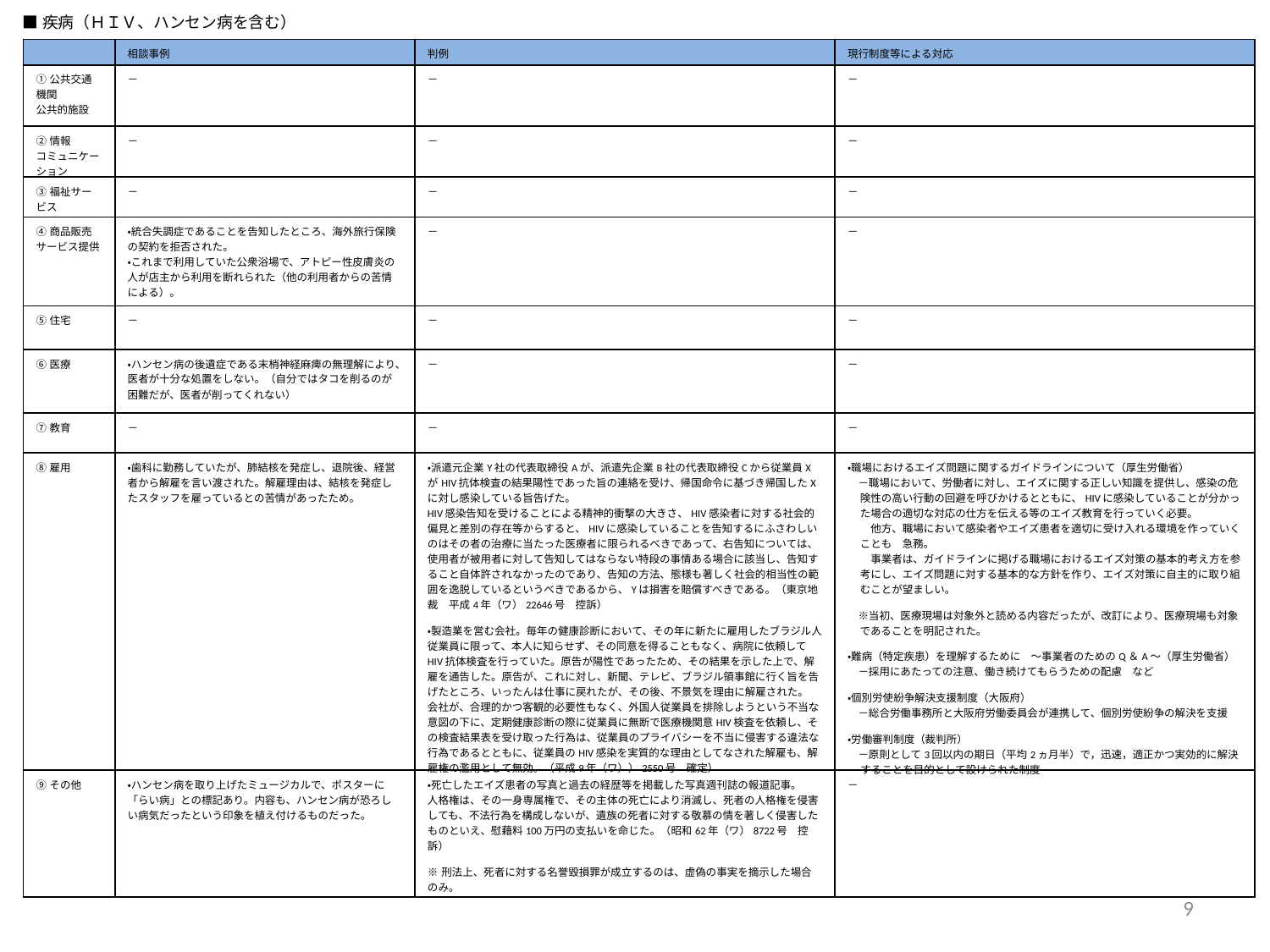

■疾病（ＨＩＶ、ハンセン病を含む）
|  | 相談事例 | 判例 | 現行制度等による対応 |
| --- | --- | --- | --- |
| ①公共交通機関 公共的施設 | － | － | － |
| ②情報 コミュニケーション | － | － | － |
| ③福祉サービス | － | － | － |
| ④商品販売 サービス提供 | ・統合失調症であることを告知したところ、海外旅行保険の契約を拒否された。 ・これまで利用していた公衆浴場で、アトピー性皮膚炎の人が店主から利用を断れられた（他の利用者からの苦情による）。 | － | － |
| ⑤住宅 | － | － | － |
| ⑥医療 | ・ハンセン病の後遺症である末梢神経麻痺の無理解により、医者が十分な処置をしない。（自分ではタコを削るのが困難だが、医者が削ってくれない） | － | － |
| ⑦教育 | － | － | － |
| ⑧雇用 | ・歯科に勤務していたが、肺結核を発症し、退院後、経営者から解雇を言い渡された。解雇理由は、結核を発症したスタッフを雇っているとの苦情があったため。 | ・派遣元企業Y社の代表取締役Aが、派遣先企業B社の代表取締役Cから従業員XがHIV抗体検査の結果陽性であった旨の連絡を受け、帰国命令に基づき帰国したXに対し感染している旨告げた。 HIV感染告知を受けることによる精神的衝撃の大きさ、HIV感染者に対する社会的偏見と差別の存在等からすると、HIVに感染していることを告知するにふさわしいのはその者の治療に当たった医療者に限られるべきであって、右告知については、使用者が被用者に対して告知してはならない特段の事情ある場合に該当し、告知すること自体許されなかったのであり、告知の方法、態様も著しく社会的相当性の範囲を逸脱しているというべきであるから、Yは損害を賠償すべきである。（東京地裁　平成4年（ワ）22646号　控訴） ・製造業を営む会社。毎年の健康診断において、その年に新たに雇用したブラジル人従業員に限って、本人に知らせず、その同意を得ることもなく、病院に依頼してHIV抗体検査を行っていた。原告が陽性であったため、その結果を示した上で、解雇を通告した。原告が、これに対し、新聞、テレビ、ブラジル領事館に行く旨を告げたところ、いったんは仕事に戻れたが、その後、不景気を理由に解雇された。 会社が、合理的かつ客観的必要性もなく、外国人従業員を排除しようという不当な意図の下に、定期健康診断の際に従業員に無断で医療機関意HIV検査を依頼し、その検査結果表を受け取った行為は、従業員のプライバシーを不当に侵害する違法な行為であるとともに、従業員のHIV感染を実質的な理由としてなされた解雇も、解雇権の濫用として無効。（平成9年（ワ））2550号　確定） | ・職場におけるエイズ問題に関するガイドラインについて（厚生労働省） 　－職場において、労働者に対し、エイズに関する正しい知識を提供し、感染の危険性の高い行動の回避を呼びかけるとともに、HIVに感染していることが分かった場合の適切な対応の仕方を伝える等のエイズ教育を行っていく必要。 　他方、職場において感染者やエイズ患者を適切に受け入れる環境を作っていくことも　急務。 　事業者は、ガイドラインに掲げる職場におけるエイズ対策の基本的考え方を参考にし、エイズ問題に対する基本的な方針を作り、エイズ対策に自主的に取り組むことが望ましい。 　※当初、医療現場は対象外と読める内容だったが、改訂により、医療現場も対象であることを明記された。 ・難病（特定疾患）を理解するために　～事業者のためのQ＆A～（厚生労働省） 　－採用にあたっての注意、働き続けてもらうための配慮　など ・個別労使紛争解決支援制度（大阪府） 　－総合労働事務所と大阪府労働委員会が連携して、個別労使紛争の解決を支援 ・労働審判制度（裁判所） 　－原則として3回以内の期日（平均2ヵ月半）で，迅速，適正かつ実効的に解決することを目的として設けられた制度 |
| ⑨その他 | ・ハンセン病を取り上げたミュージカルで、ポスターに「らい病」との標記あり。内容も、ハンセン病が恐ろしい病気だったという印象を植え付けるものだった。 | ・死亡したエイズ患者の写真と過去の経歴等を掲載した写真週刊誌の報道記事。 人格権は、その一身専属権で、その主体の死亡により消滅し、死者の人格権を侵害しても、不法行為を構成しないが、遺族の死者に対する敬慕の情を著しく侵害したものといえ、慰藉料100万円の支払いを命じた。（昭和62年（ワ）8722号　控訴） ※刑法上、死者に対する名誉毀損罪が成立するのは、虚偽の事実を摘示した場合のみ。 | － |
9